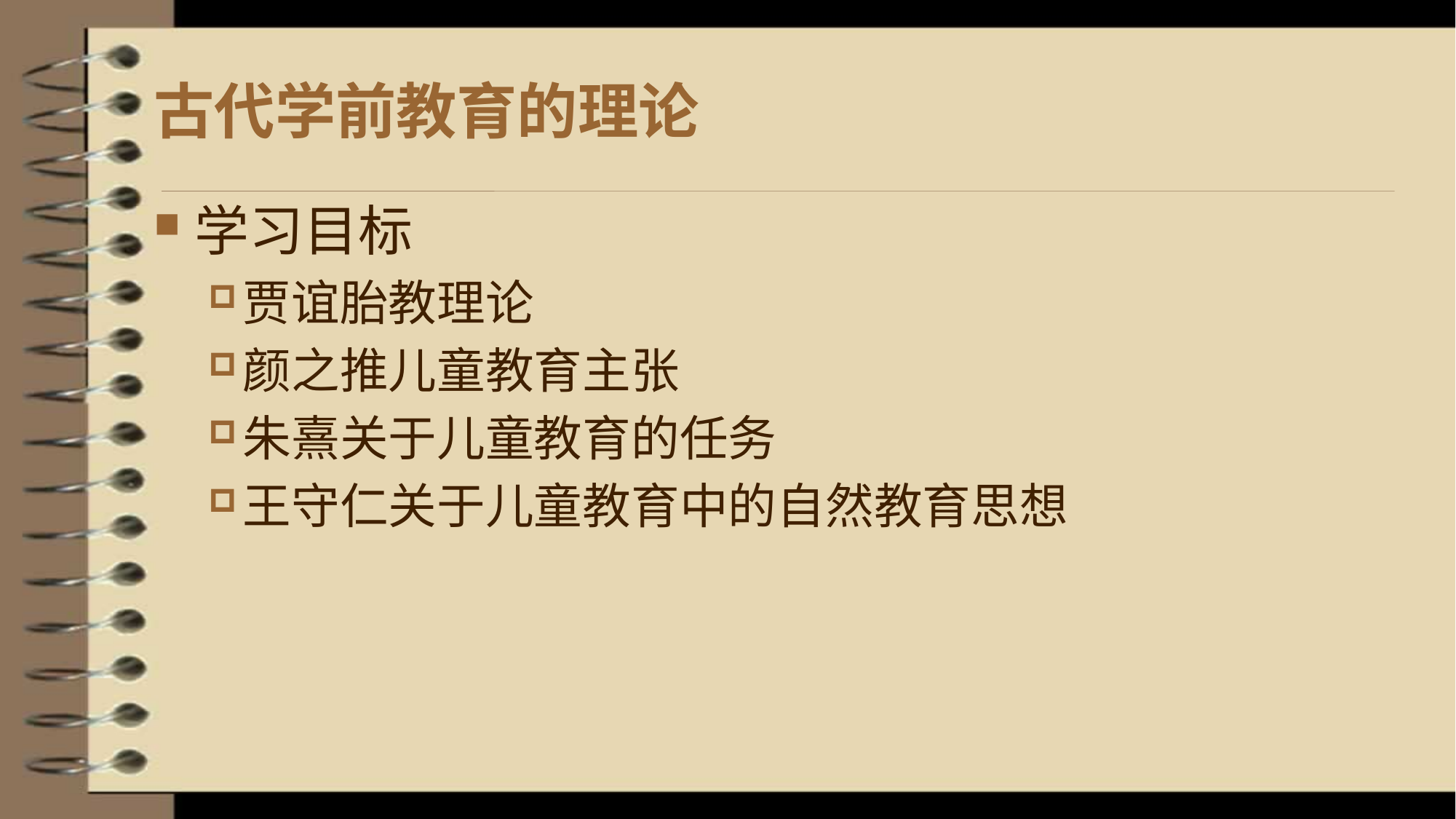

# 古代学前教育的理论
学习目标
贾谊胎教理论
颜之推儿童教育主张
朱熹关于儿童教育的任务
王守仁关于儿童教育中的自然教育思想